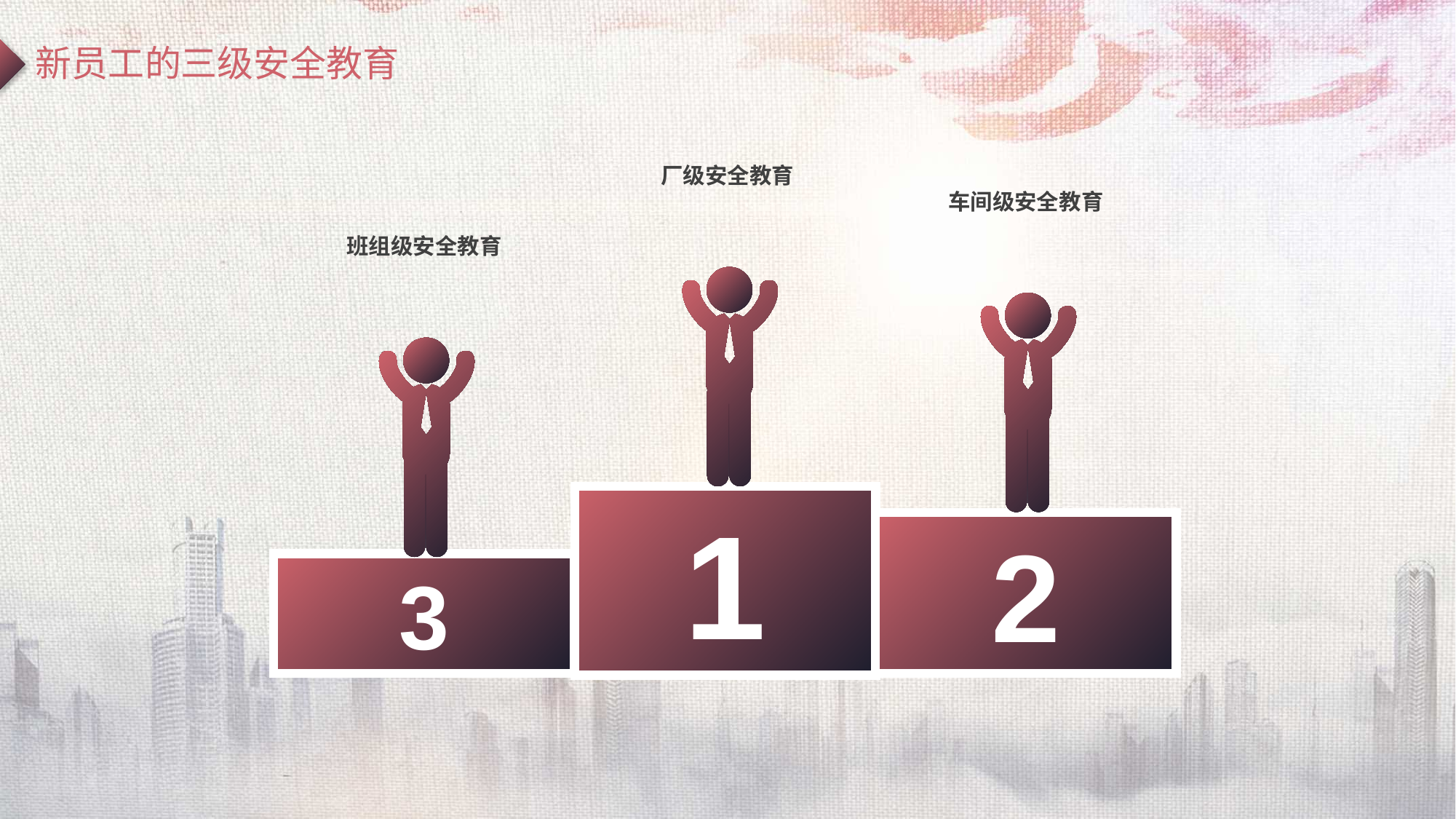

新员工的三级安全教育

厂级安全教育

1
车间级安全教育

2
班组级安全教育

3